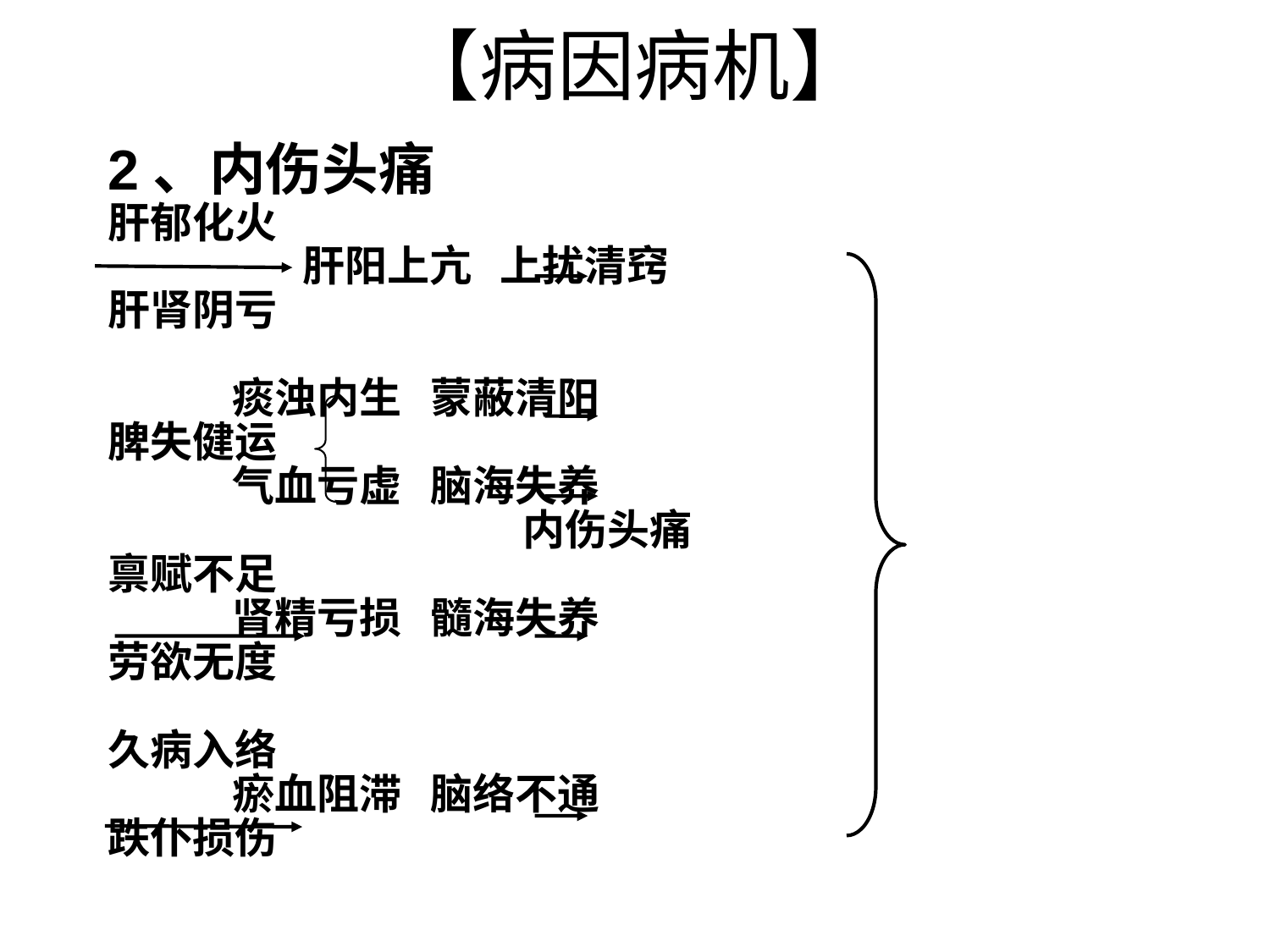

# 【病因病机】
2、内伤头痛
肝郁化火
      　　　肝阳上亢   上扰清窍
肝肾阴亏

            痰浊内生   蒙蔽清阳
脾失健运
            气血亏虚   脑海失养
                                    　  内伤头痛
禀赋不足
            肾精亏损   髓海失养
劳欲无度

久病入络
            瘀血阻滞   脑络不通
跌仆损伤